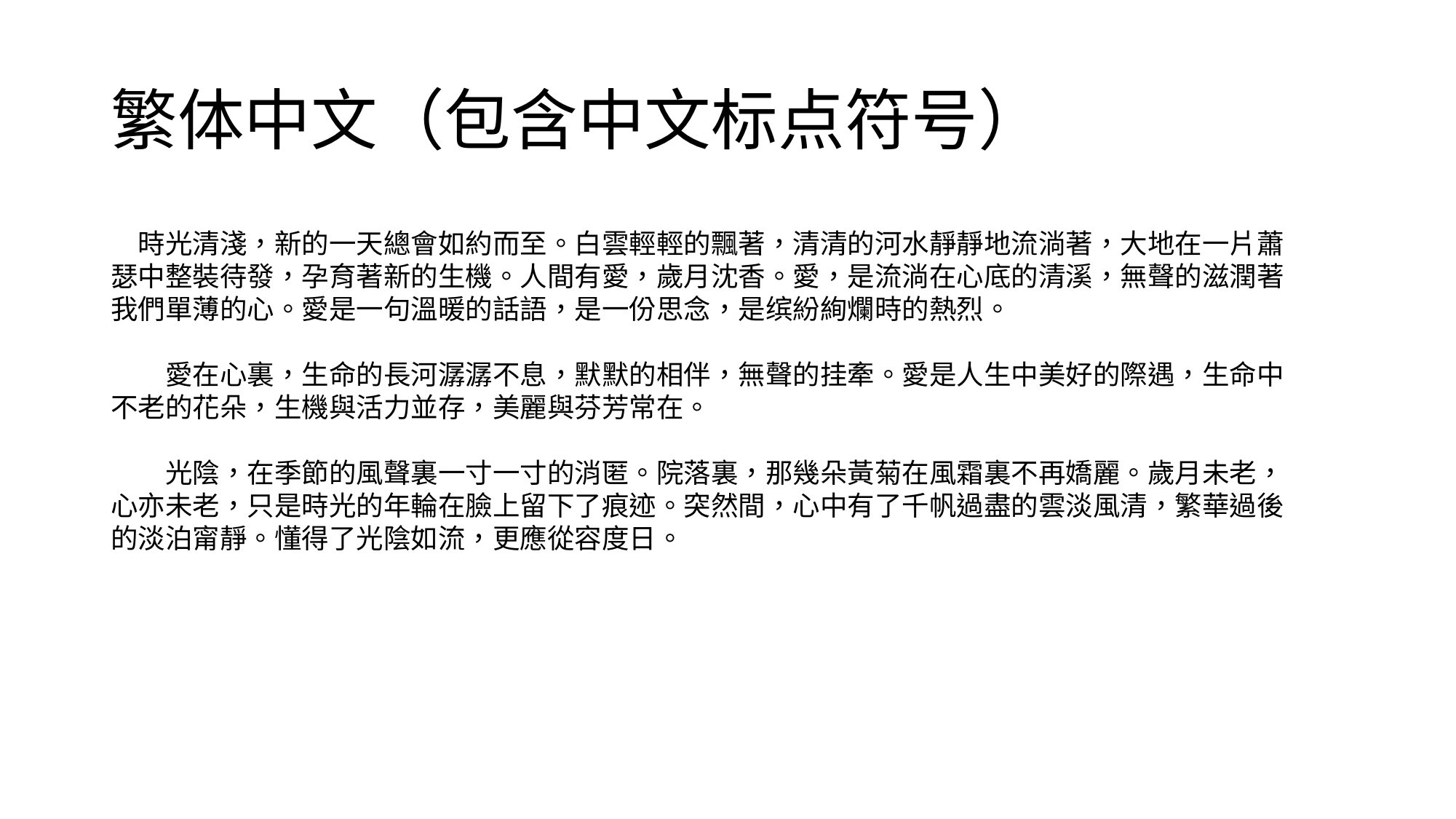

# 繁体中文（包含中文标点符号）
　時光清淺，新的一天總會如約而至。白雲輕輕的飄著，清清的河水靜靜地流淌著，大地在一片蕭瑟中整裝待發，孕育著新的生機。人間有愛，歲月沈香。愛，是流淌在心底的清溪，無聲的滋潤著我們單薄的心。愛是一句溫暖的話語，是一份思念，是缤紛絢爛時的熱烈。

　　愛在心裏，生命的長河潺潺不息，默默的相伴，無聲的挂牽。愛是人生中美好的際遇，生命中不老的花朵，生機與活力並存，美麗與芬芳常在。

　　光陰，在季節的風聲裏一寸一寸的消匿。院落裏，那幾朵黃菊在風霜裏不再嬌麗。歲月未老，心亦未老，只是時光的年輪在臉上留下了痕迹。突然間，心中有了千帆過盡的雲淡風清，繁華過後的淡泊甯靜。懂得了光陰如流，更應從容度日。